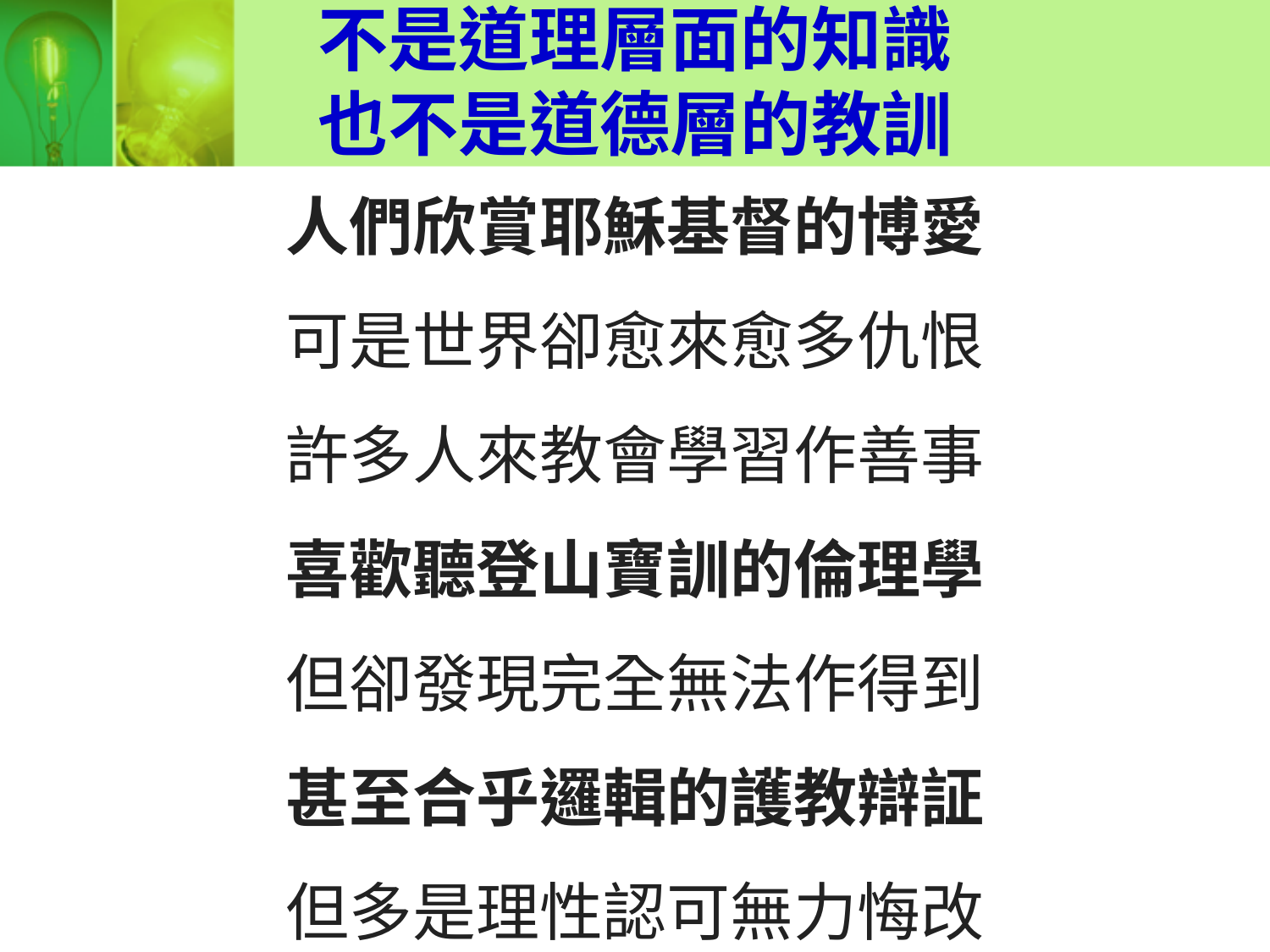

不是道理層面的知識
也不是道德層的教訓
人們欣賞耶穌基督的博愛
可是世界卻愈來愈多仇恨
許多人來教會學習作善事
喜歡聽登山寶訓的倫理學
但卻發現完全無法作得到
甚至合乎邏輯的護教辯証
但多是理性認可無力悔改